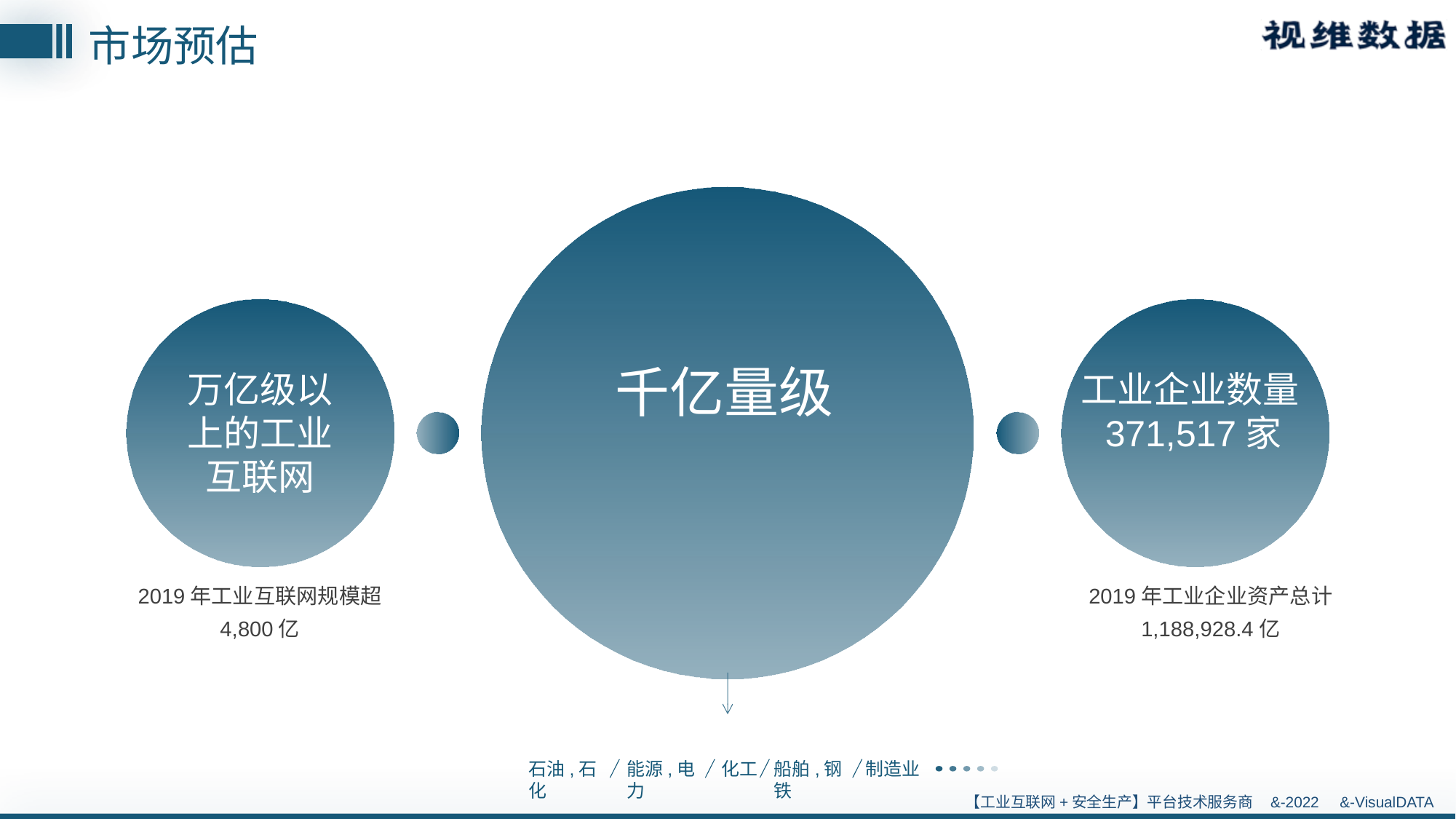

市场预估

千亿量级
万亿级以上的工业互联网
工业企业数量371,517家

2019年工业互联网规模超
4,800亿
2019年工业企业资产总计
1,188,928.4亿
石油,石化
能源,电力
化工
船舶,钢铁
制造业